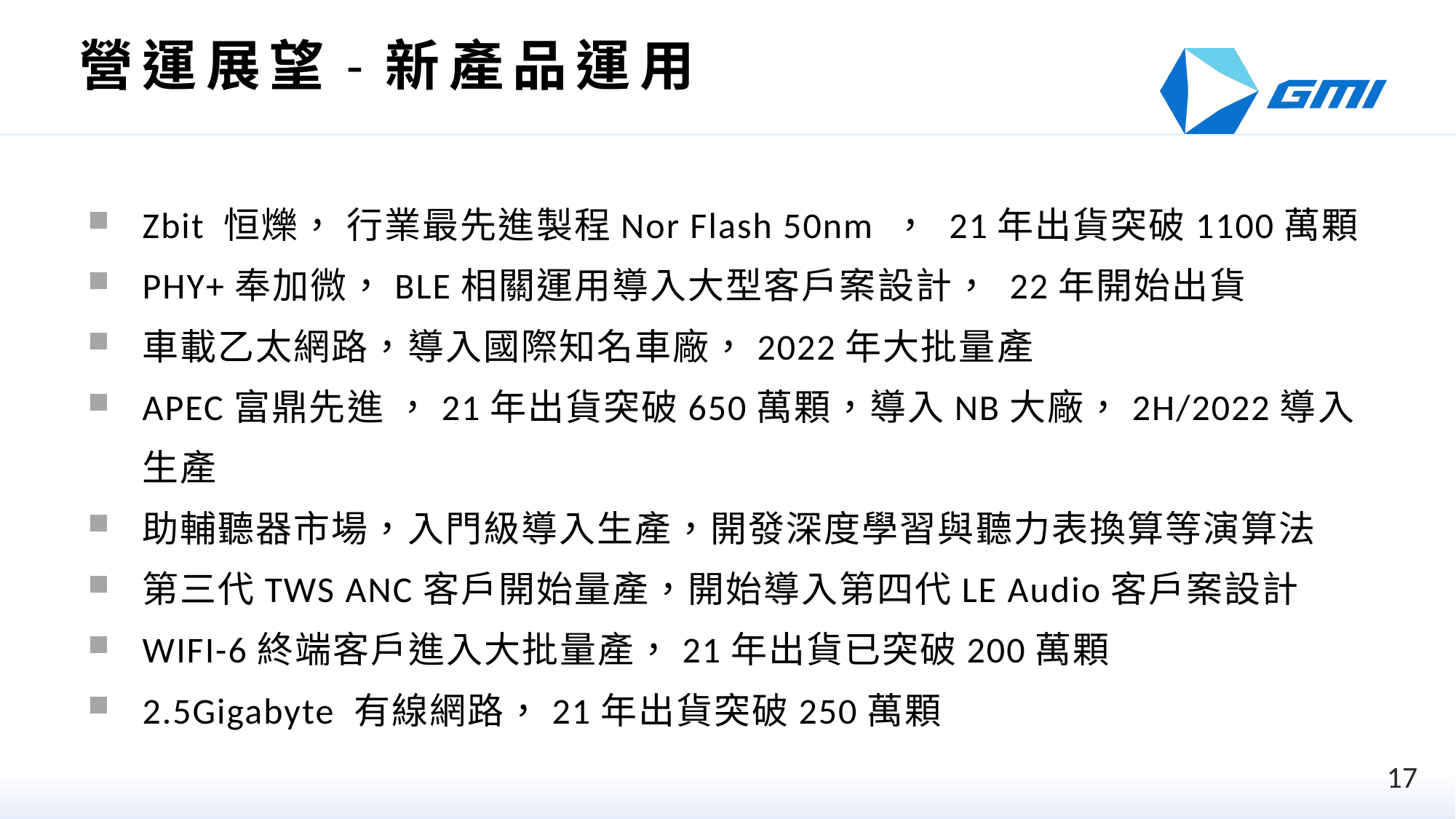

# 營運展望-新產品運用
Outlook - New Product Application
Zbit 恒爍， 行業最先進製程Nor Flash 50nm ， 21年出貨突破1100萬顆
PHY+奉加微，BLE相關運用導入大型客戶案設計， 22年開始出貨
車載乙太網路，導入國際知名車廠，2022年大批量產
APEC富鼎先進 ，21年出貨突破650萬顆，導入NB大廠，2H/2022導入生產
助輔聽器市場，入門級導入生產，開發深度學習與聽力表換算等演算法
第三代TWS ANC客戶開始量產，開始導入第四代LE Audio客戶案設計
WIFI-6終端客戶進入大批量產，21年出貨已突破200萬顆
2.5Gigabyte 有線網路，21年出貨突破250萬顆

17